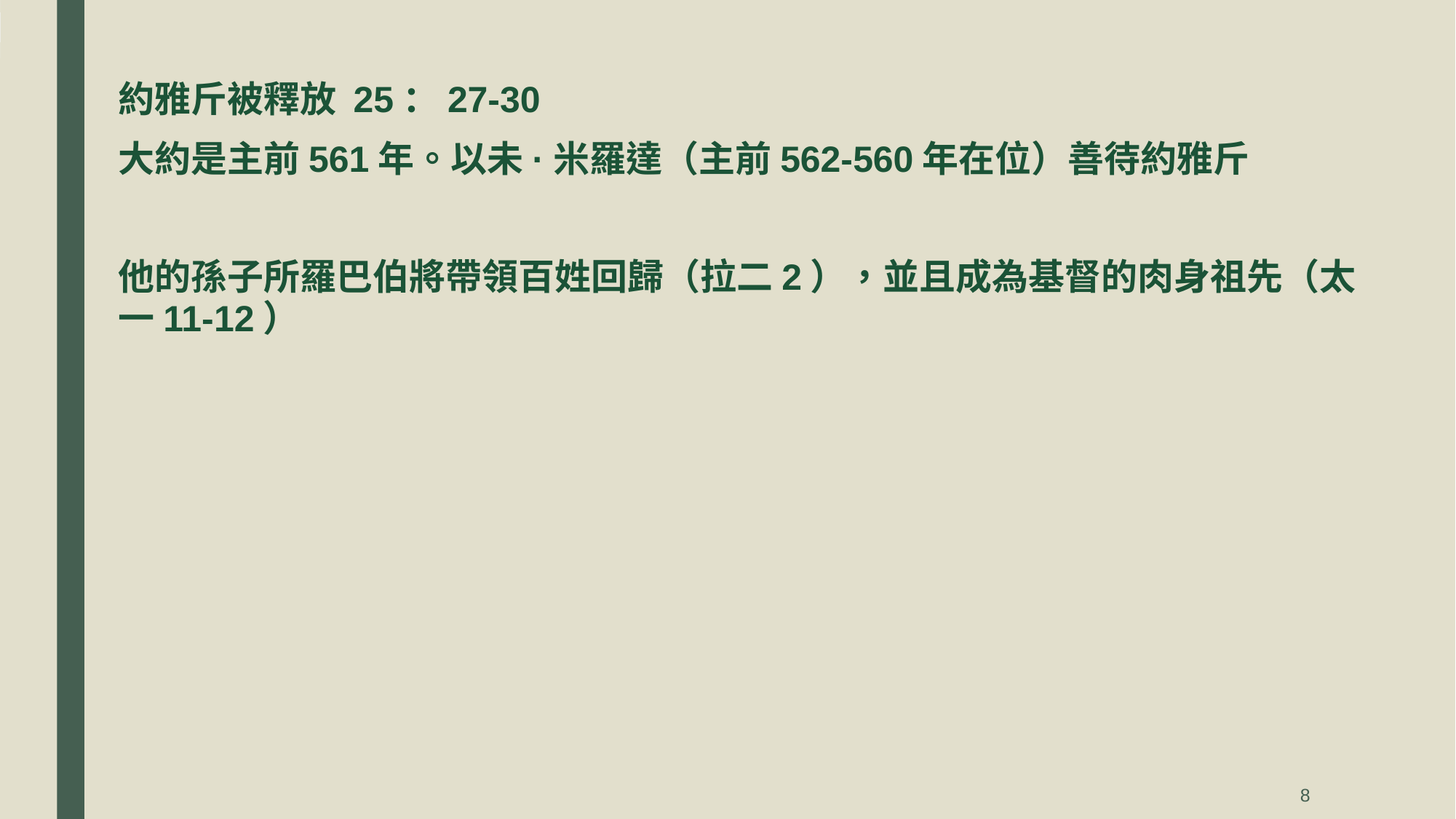

約雅斤被釋放 25：27-30
大約是主前561年。以未·米羅達（主前562-560年在位）善待約雅斤

他的孫子所羅巴伯將帶領百姓回歸（拉二2），並且成為基督的肉身祖先（太一11-12）

8